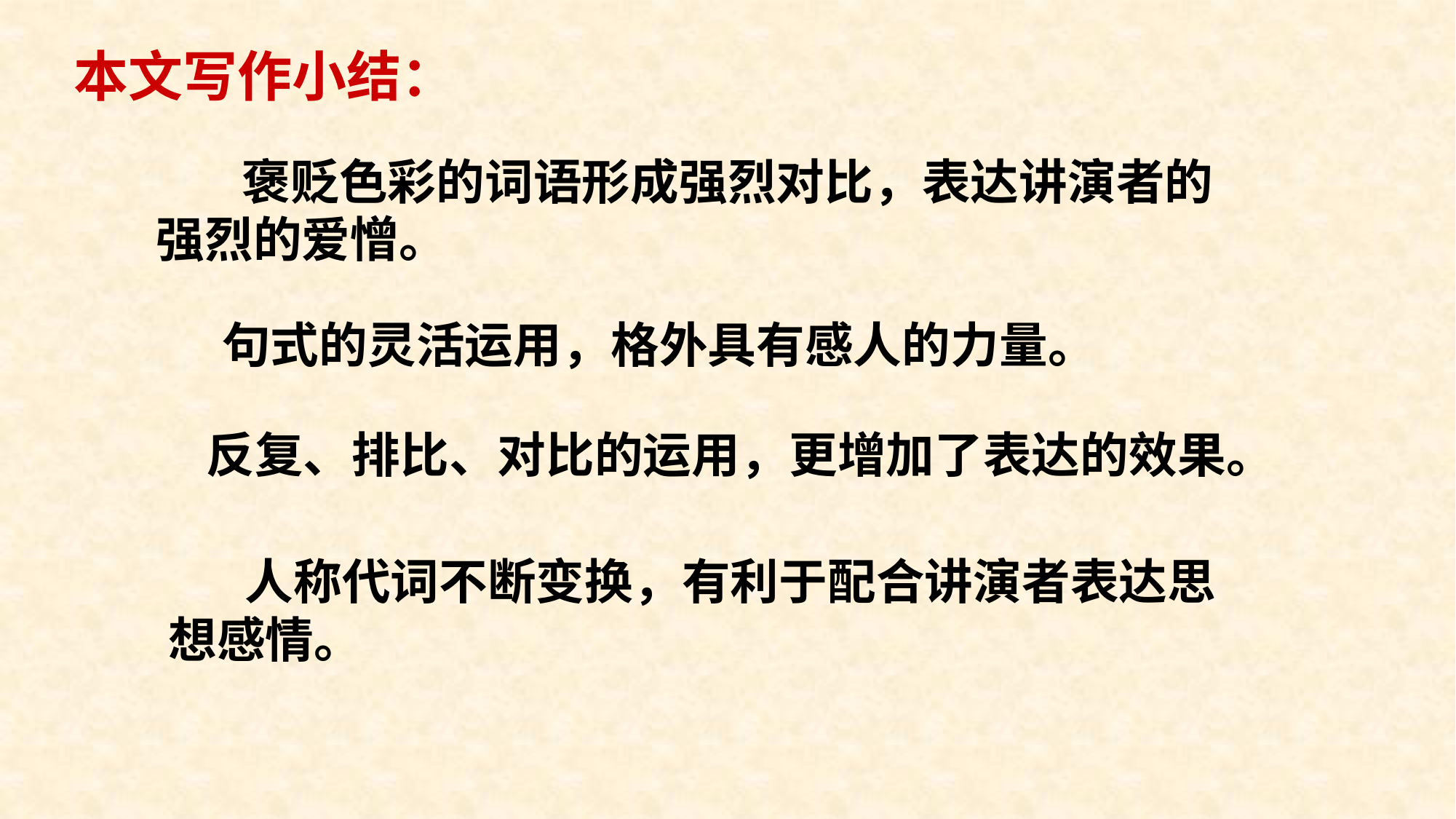

本文写作小结：
        褒贬色彩的词语形成强烈对比，表达讲演者的强烈的爱憎。

       句式的灵活运用，格外具有感人的力量。

       反复、排比、对比的运用，更增加了表达的效果。

       人称代词不断变换，有利于配合讲演者表达思想感情。